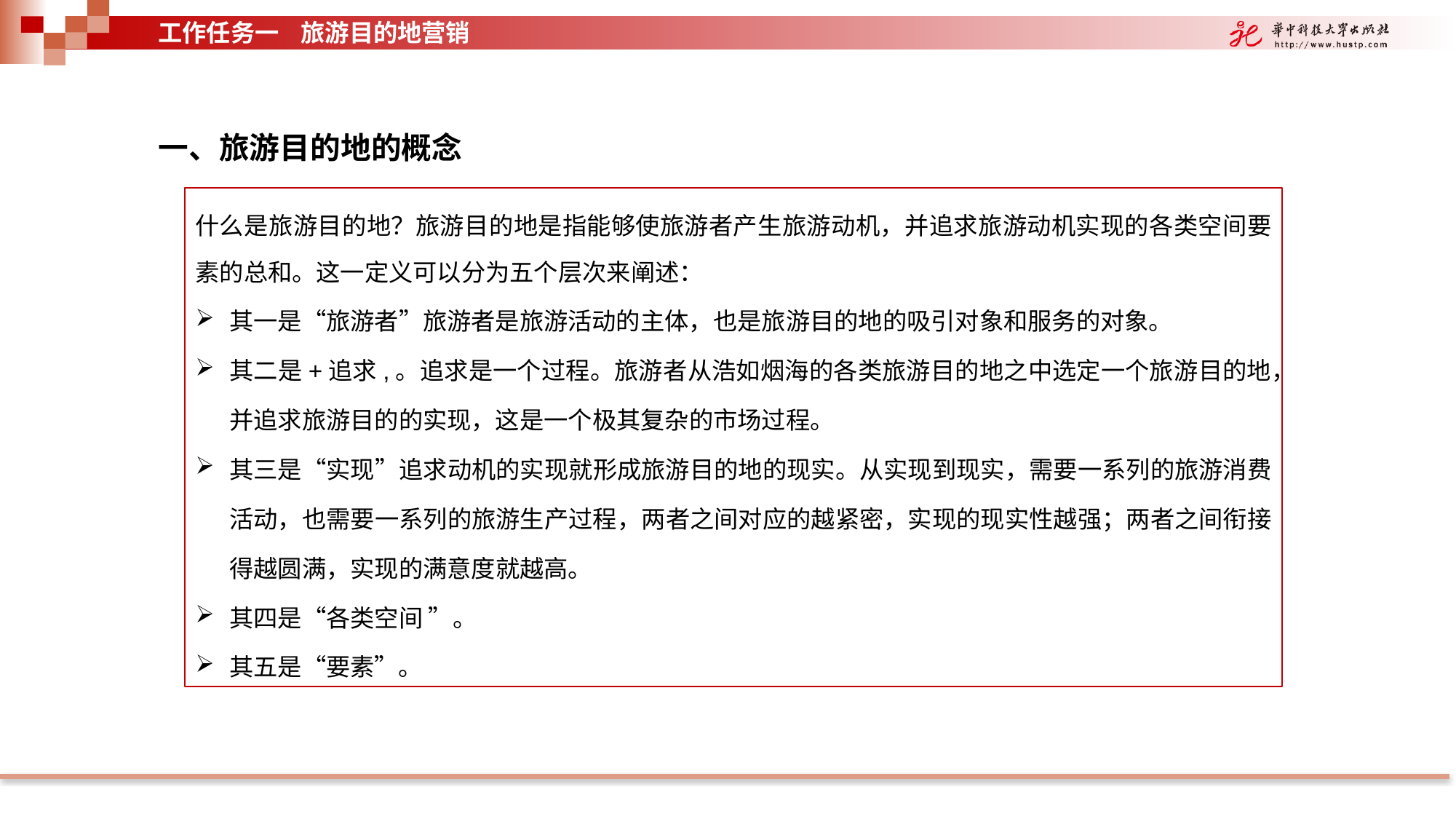

工作任务一    旅游目的地营销
一、旅游目的地的概念
什么是旅游目的地？旅游目的地是指能够使旅游者产生旅游动机，并追求旅游动机实现的各类空间要素的总和。这一定义可以分为五个层次来阐述：
其一是“旅游者”旅游者是旅游活动的主体，也是旅游目的地的吸引对象和服务的对象。
其二是+追求,。追求是一个过程。旅游者从浩如烟海的各类旅游目的地之中选定一个旅游目的地，并追求旅游目的的实现，这是一个极其复杂的市场过程。
其三是“实现”追求动机的实现就形成旅游目的地的现实。从实现到现实，需要一系列的旅游消费活动，也需要一系列的旅游生产过程，两者之间对应的越紧密，实现的现实性越强；两者之间衔接得越圆满，实现的满意度就越高。
其四是“各类空间 ”。
其五是“要素”。